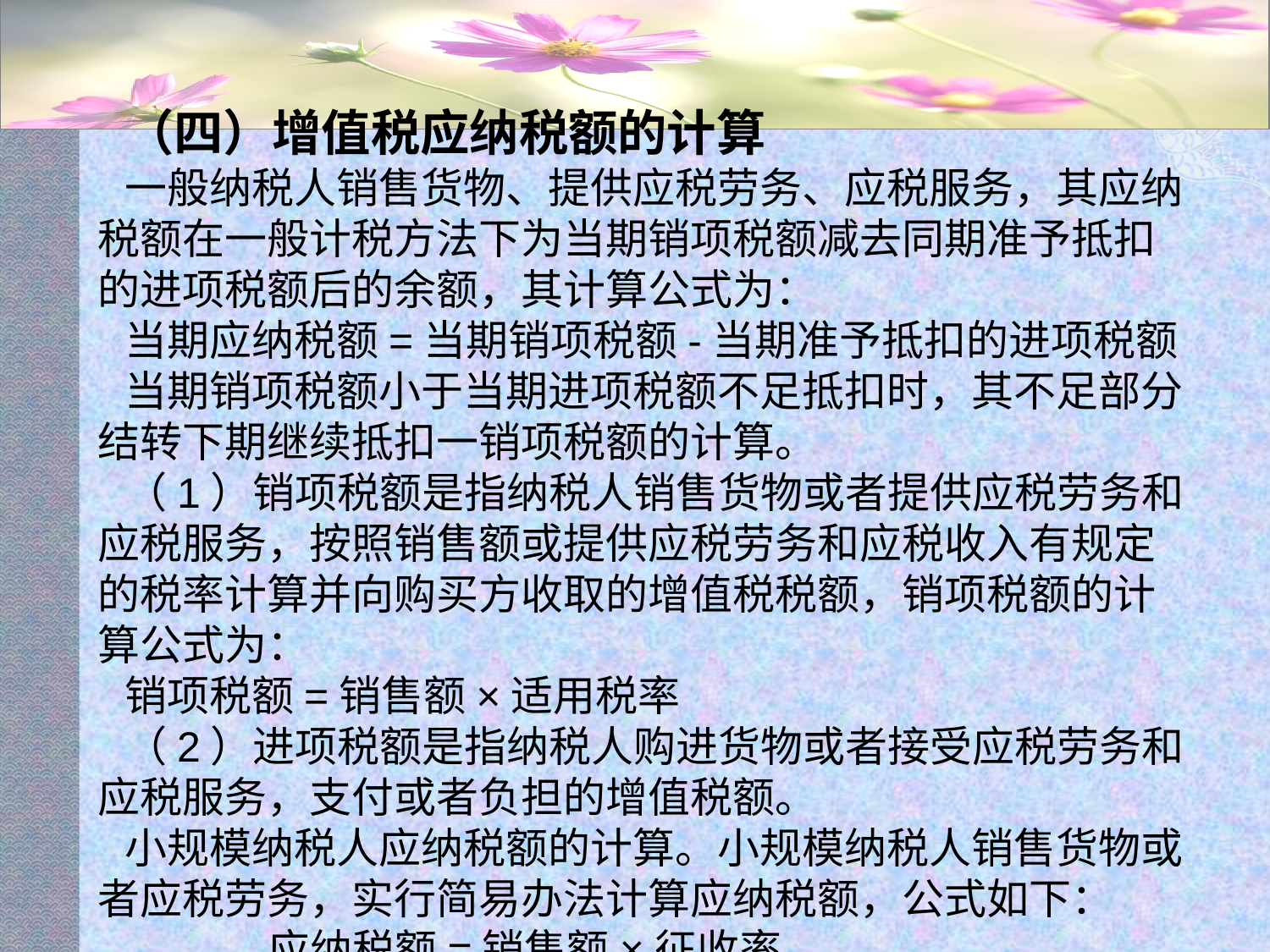

#
（四）增值税应纳税额的计算
一般纳税人销售货物、提供应税劳务、应税服务，其应纳税额在一般计税方法下为当期销项税额减去同期准予抵扣的进项税额后的余额，其计算公式为：
当期应纳税额=当期销项税额-当期准予抵扣的进项税额
当期销项税额小于当期进项税额不足抵扣时，其不足部分结转下期继续抵扣一销项税额的计算。
（1）销项税额是指纳税人销售货物或者提供应税劳务和应税服务，按照销售额或提供应税劳务和应税收入有规定的税率计算并向购买方收取的增值税税额，销项税额的计算公式为：
销项税额=销售额×适用税率
（2）进项税额是指纳税人购进货物或者接受应税劳务和应税服务，支付或者负担的增值税额。
小规模纳税人应纳税额的计算。小规模纳税人销售货物或者应税劳务，实行简易办法计算应纳税额，公式如下：
              应纳税额=销售额×征收率